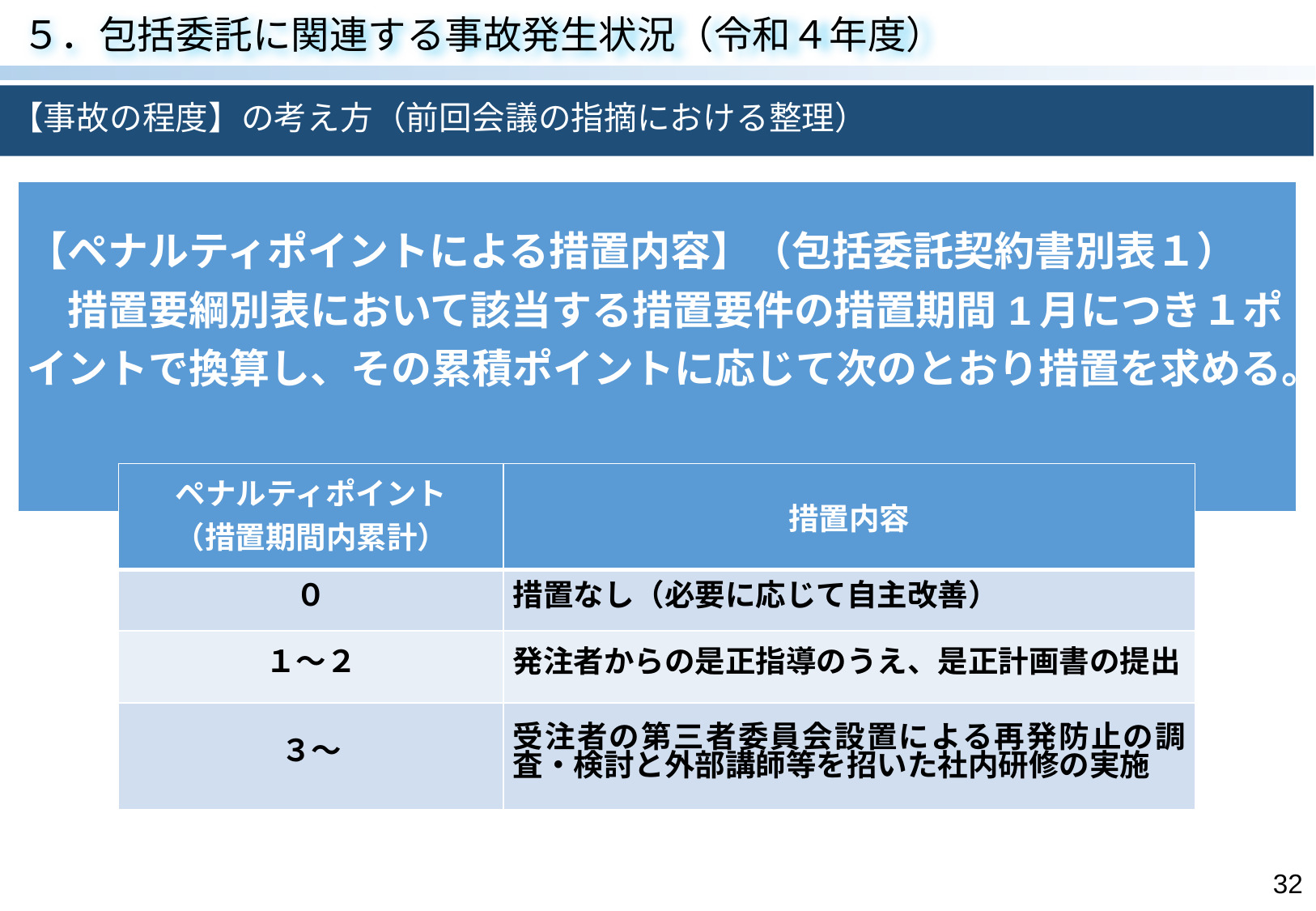

５．包括委託に関連する事故発生状況（令和４年度）
【事故の程度】の考え方（前回会議の指摘における整理）
| 【ペナルティポイントによる措置内容】（包括委託契約書別表１） 　措置要綱別表において該当する措置要件の措置期間1月につき１ポイントで換算し、その累積ポイントに応じて次のとおり措置を求める。 |
| --- |
| ペナルティポイント （措置期間内累計） | 措置内容 |
| --- | --- |
| ０ | 措置なし（必要に応じて自主改善） |
| １～２ | 発注者からの是正指導のうえ、是正計画書の提出 |
| ３～ | 受注者の第三者委員会設置による再発防止の調査・検討と外部講師等を招いた社内研修の実施 |
32